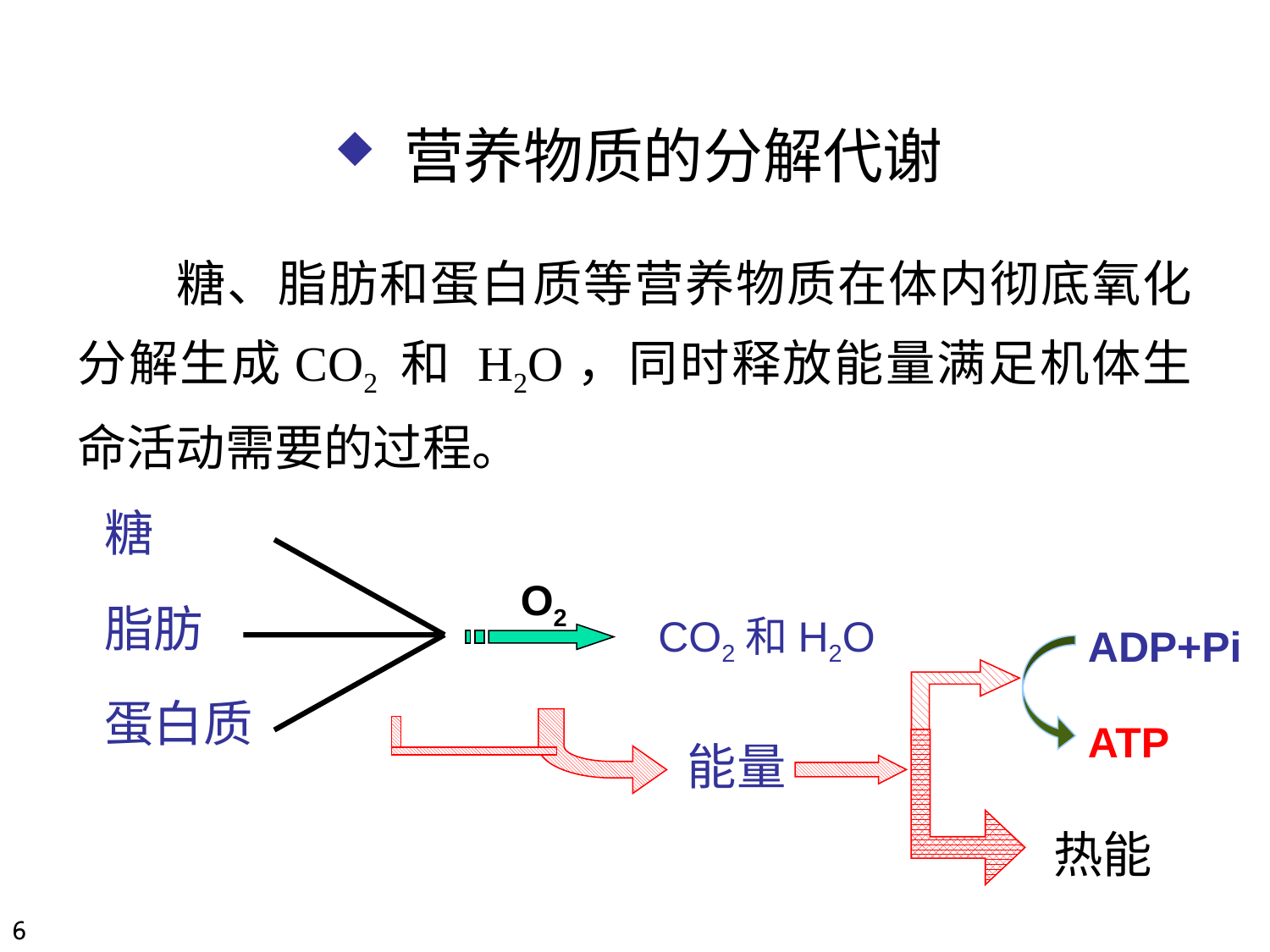

# 营养物质的分解代谢
糖、脂肪和蛋白质等营养物质在体内彻底氧化分解生成CO2 和 H2O，同时释放能量满足机体生命活动需要的过程。
糖
脂肪
蛋白质

O2
CO2和H2O
ADP+Pi

ATP
能量

热能
6